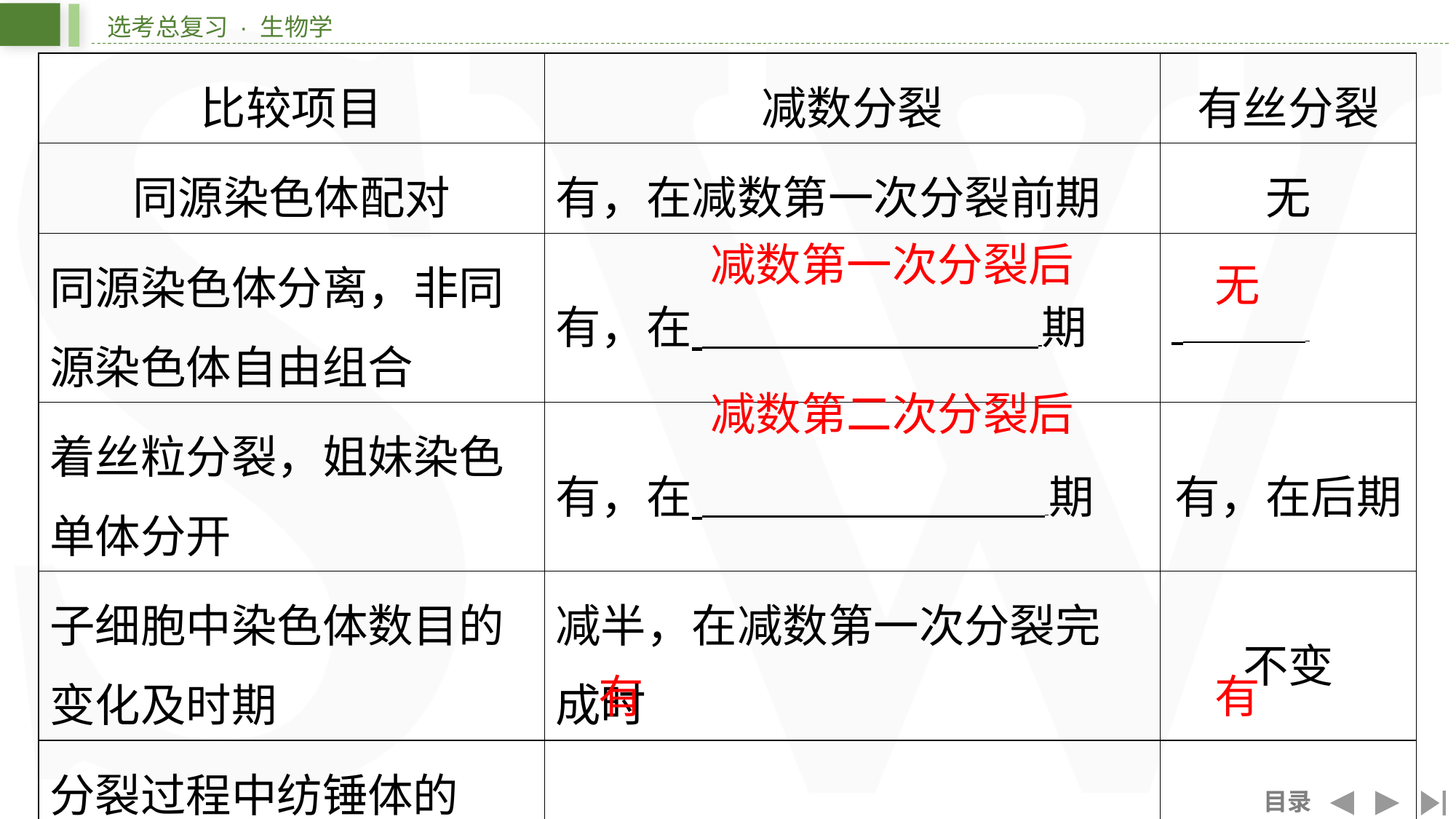

| 比较项目 | 减数分裂 | 有丝分裂 |
| --- | --- | --- |
| 同源染色体配对 | 有，在减数第一次分裂前期 | 无 |
| 同源染色体分离，非同 源染色体自由组合 | 有，在 ⁠期 | ⁠ |
| 着丝粒分裂，姐妹染色 单体分开 | 有，在 ⁠期 | 有，在后期 |
| 子细胞中染色体数目的 变化及时期 | 减半，在减数第一次分裂完 成时 | 不变 |
| 分裂过程中纺锤体的 形成 | ⁠ | ⁠ |
减数第一次分裂后
无
减数第二次分裂后
有
有